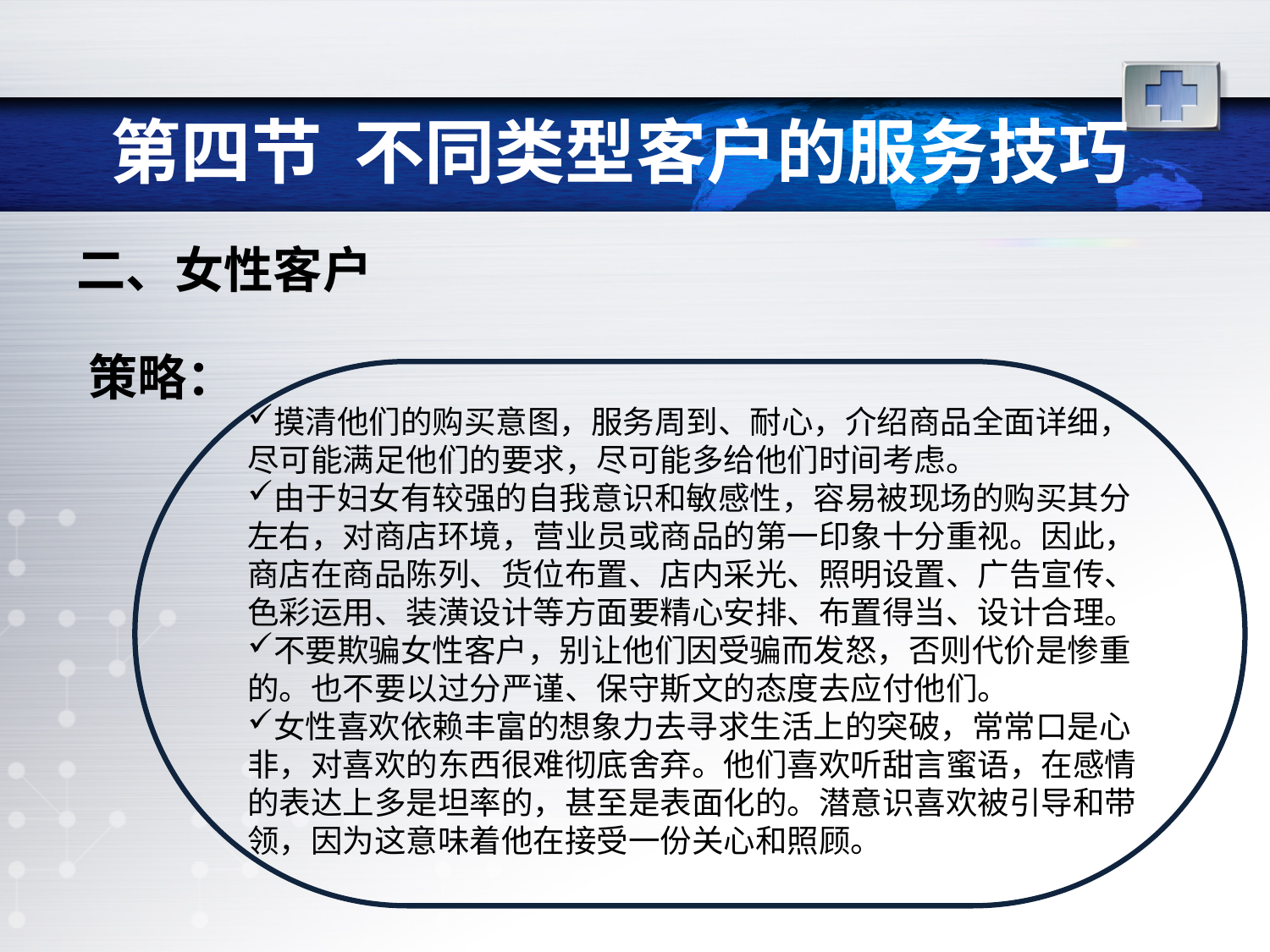

# 第四节  不同类型客户的服务技巧
二、女性客户

策略：

摸清他们的购买意图，服务周到、耐心，介绍商品全面详细，尽可能满足他们的要求，尽可能多给他们时间考虑。
由于妇女有较强的自我意识和敏感性，容易被现场的购买其分左右，对商店环境，营业员或商品的第一印象十分重视。因此，商店在商品陈列、货位布置、店内采光、照明设置、广告宣传、色彩运用、装潢设计等方面要精心安排、布置得当、设计合理。
不要欺骗女性客户，别让他们因受骗而发怒，否则代价是惨重的。也不要以过分严谨、保守斯文的态度去应付他们。
女性喜欢依赖丰富的想象力去寻求生活上的突破，常常口是心非，对喜欢的东西很难彻底舍弃。他们喜欢听甜言蜜语，在感情的表达上多是坦率的，甚至是表面化的。潜意识喜欢被引导和带领，因为这意味着他在接受一份关心和照顾。